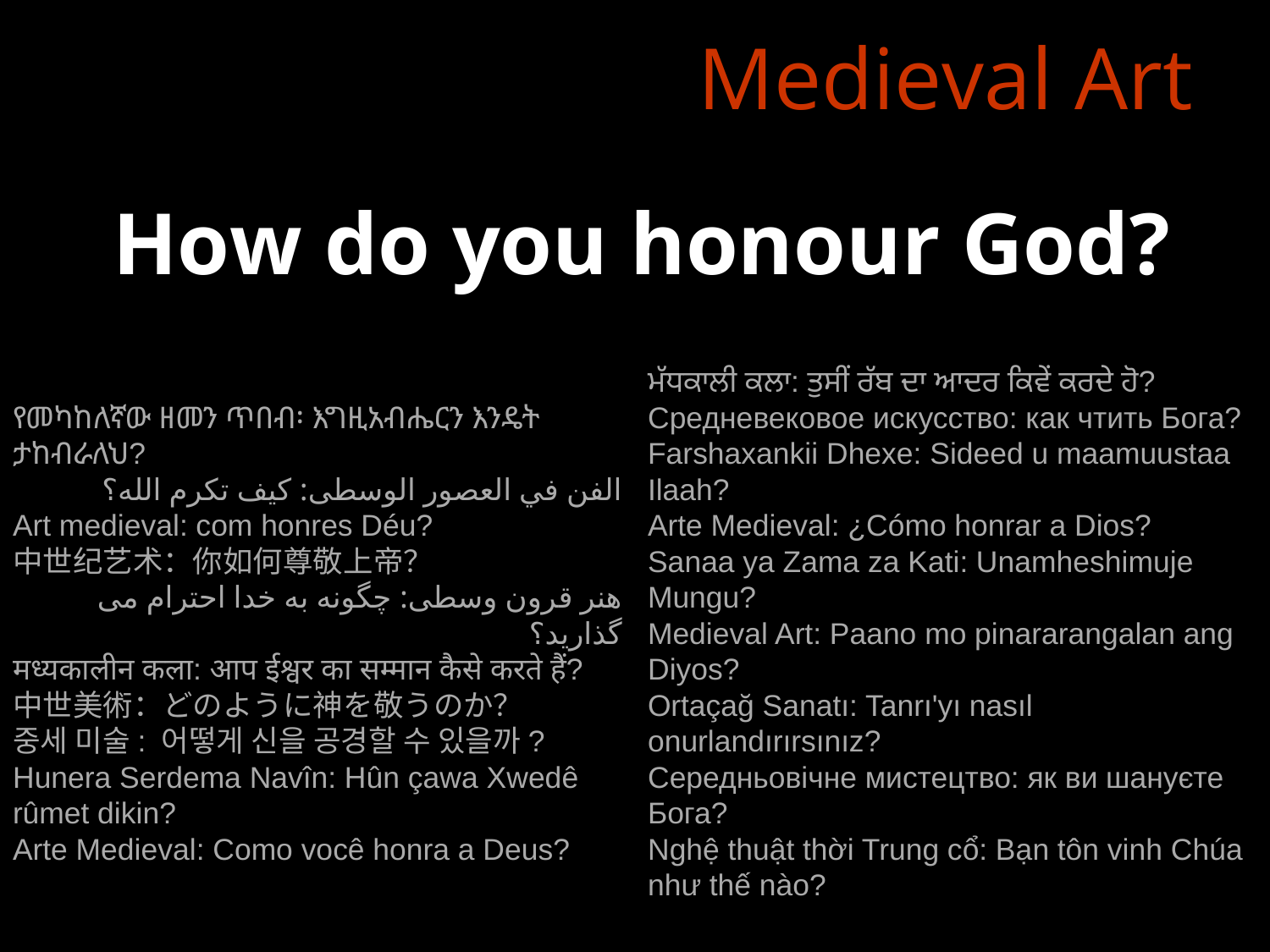

Medieval Art
How do you honour God?
የመካከለኛው ዘመን ጥበብ፡ እግዚአብሔርን እንዴት ታከብራለህ?
الفن في العصور الوسطى: كيف تكرم الله؟
Art medieval: com honres Déu?
中世纪艺术：你如何尊敬上帝？
هنر قرون وسطی: چگونه به خدا احترام می گذارید؟
मध्यकालीन कला: आप ईश्वर का सम्मान कैसे करते हैं?
中世美術：どのように神を敬うのか？
중세 미술: 어떻게 신을 공경할 수 있을까?
Hunera Serdema Navîn: Hûn çawa Xwedê rûmet dikin?
Arte Medieval: Como você honra a Deus?
ਮੱਧਕਾਲੀ ਕਲਾ: ਤੁਸੀਂ ਰੱਬ ਦਾ ਆਦਰ ਕਿਵੇਂ ਕਰਦੇ ਹੋ?
Средневековое искусство: как чтить Бога?
Farshaxankii Dhexe: Sideed u maamuustaa Ilaah?
Arte Medieval: ¿Cómo honrar a Dios?
Sanaa ya Zama za Kati: Unamheshimuje Mungu?
Medieval Art: Paano mo pinararangalan ang Diyos?
Ortaçağ Sanatı: Tanrı'yı nasıl onurlandırırsınız?
Середньовічне мистецтво: як ви шануєте Бога?
Nghệ thuật thời Trung cổ: Bạn tôn vinh Chúa như thế nào?